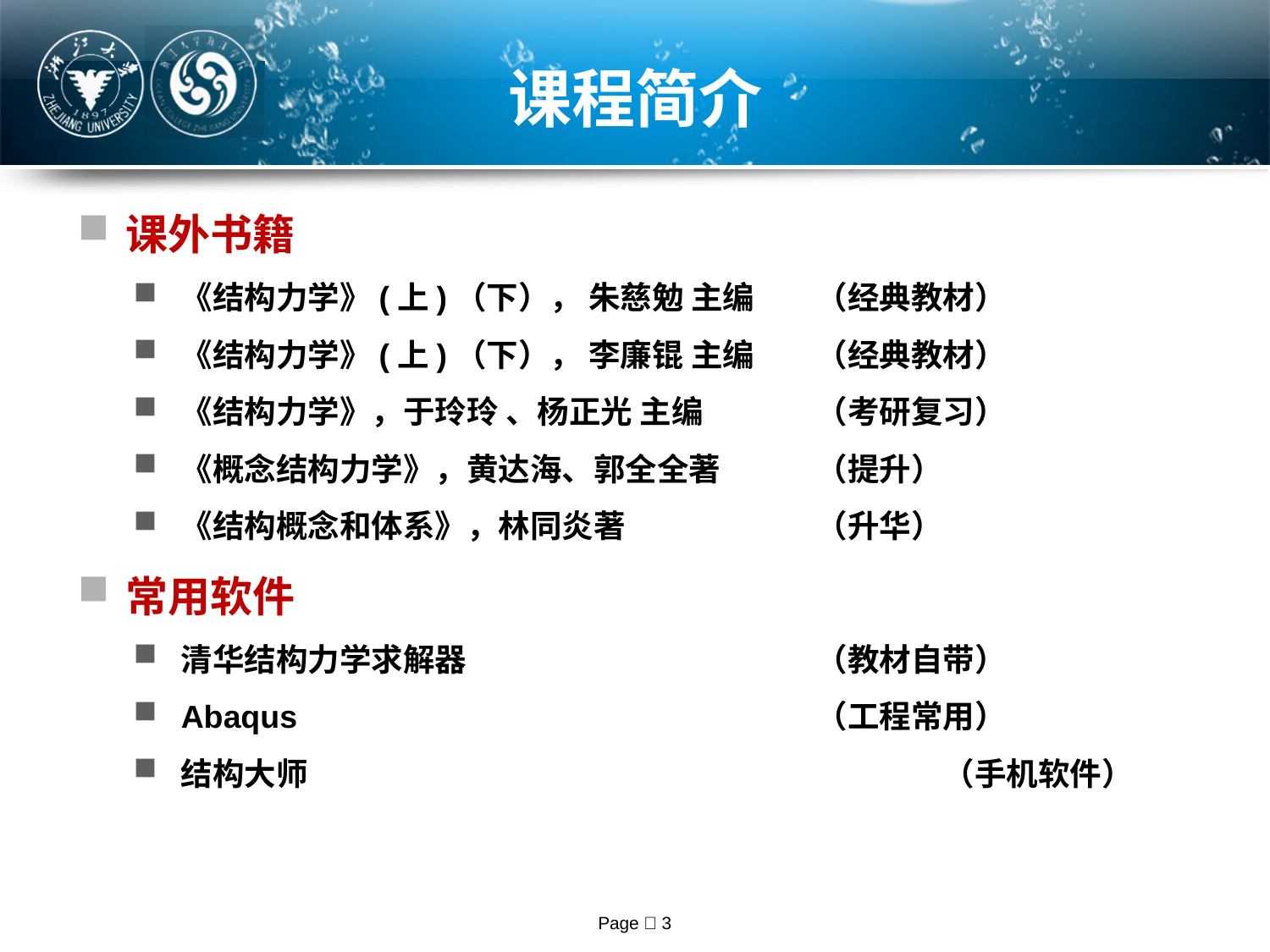

# 课程简介
课外书籍
《结构力学》(上)（下）， 朱慈勉 主编   	（经典教材）
《结构力学》(上)（下）， 李廉锟 主编   	（经典教材）
《结构力学》，于玲玲 、杨正光 主编     	（考研复习）
《概念结构力学》，黄达海、郭全全著   	（提升）
《结构概念和体系》，林同炎著              	（升华）
常用软件
清华结构力学求解器			（教材自带）
Abaqus                                                     	（工程常用）
结构大师			     		（手机软件）